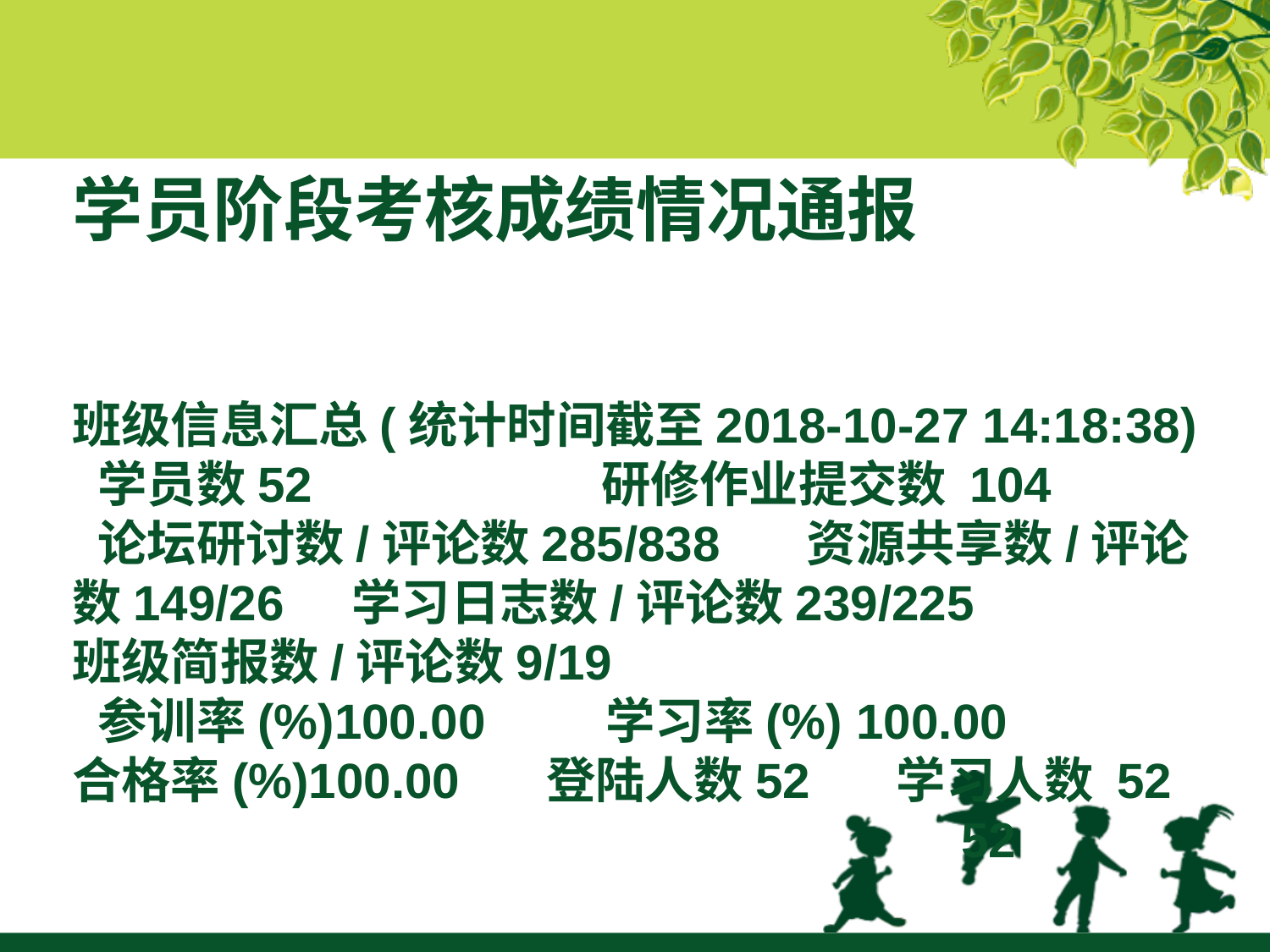

# 学员阶段考核成绩情况通报 班级信息汇总(统计时间截至2018-10-27 14:18:38) 学员数52 	　　　研修作业提交数 104 论坛研讨数/评论数285/838 　 资源共享数/评论数149/26 	 学习日志数/评论数239/225 班级简报数/评论数9/19 参训率(%)100.00 	 学习率(%) 100.00 合格率(%)100.00 　 登陆人数52 　 学习人数 52 52